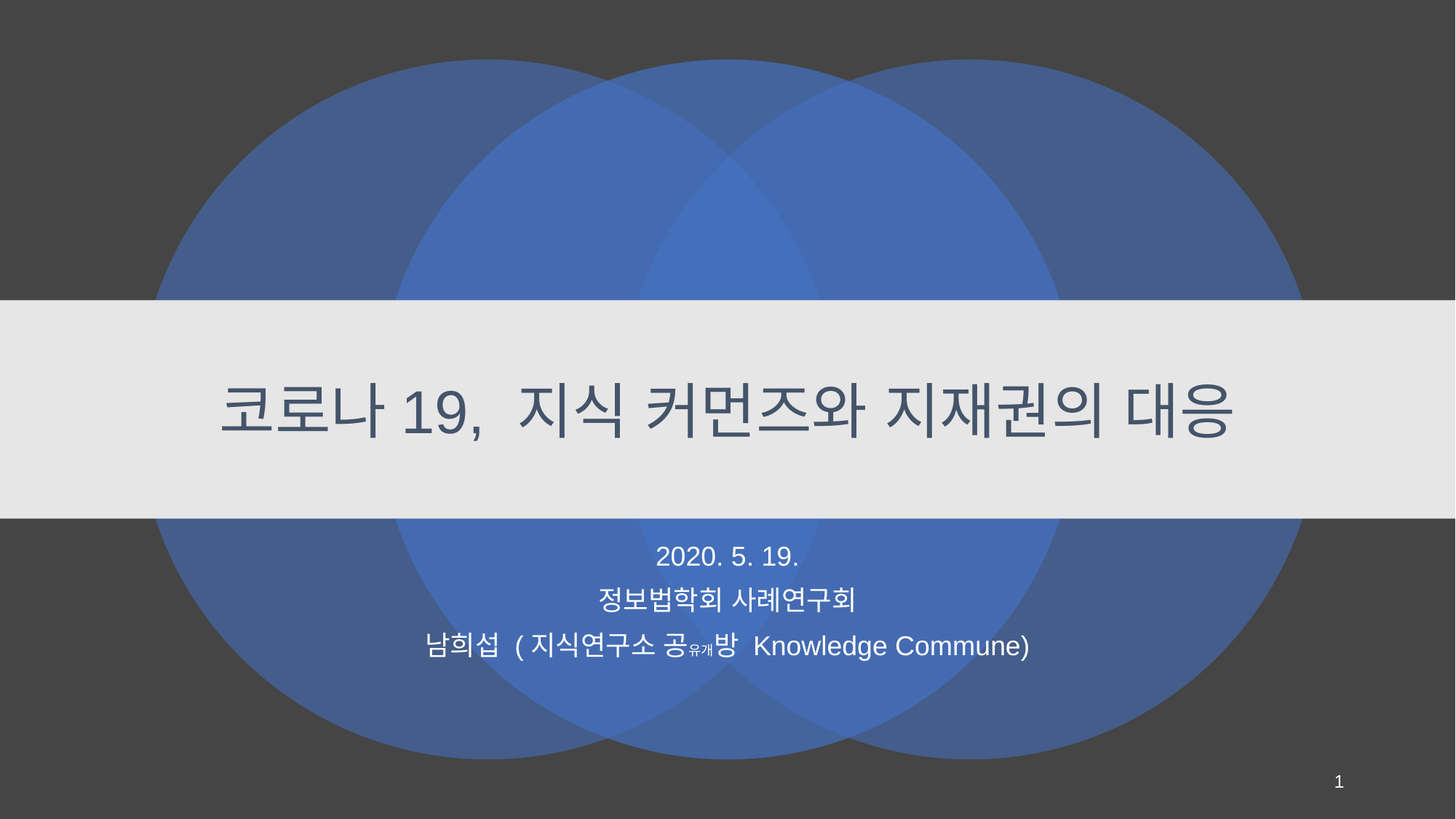

# 코로나19, 지식 커먼즈와 지재권의 대응
2020. 5. 19.
정보법학회 사례연구회
남희섭 (지식연구소 공유개방 Knowledge Commune)
1